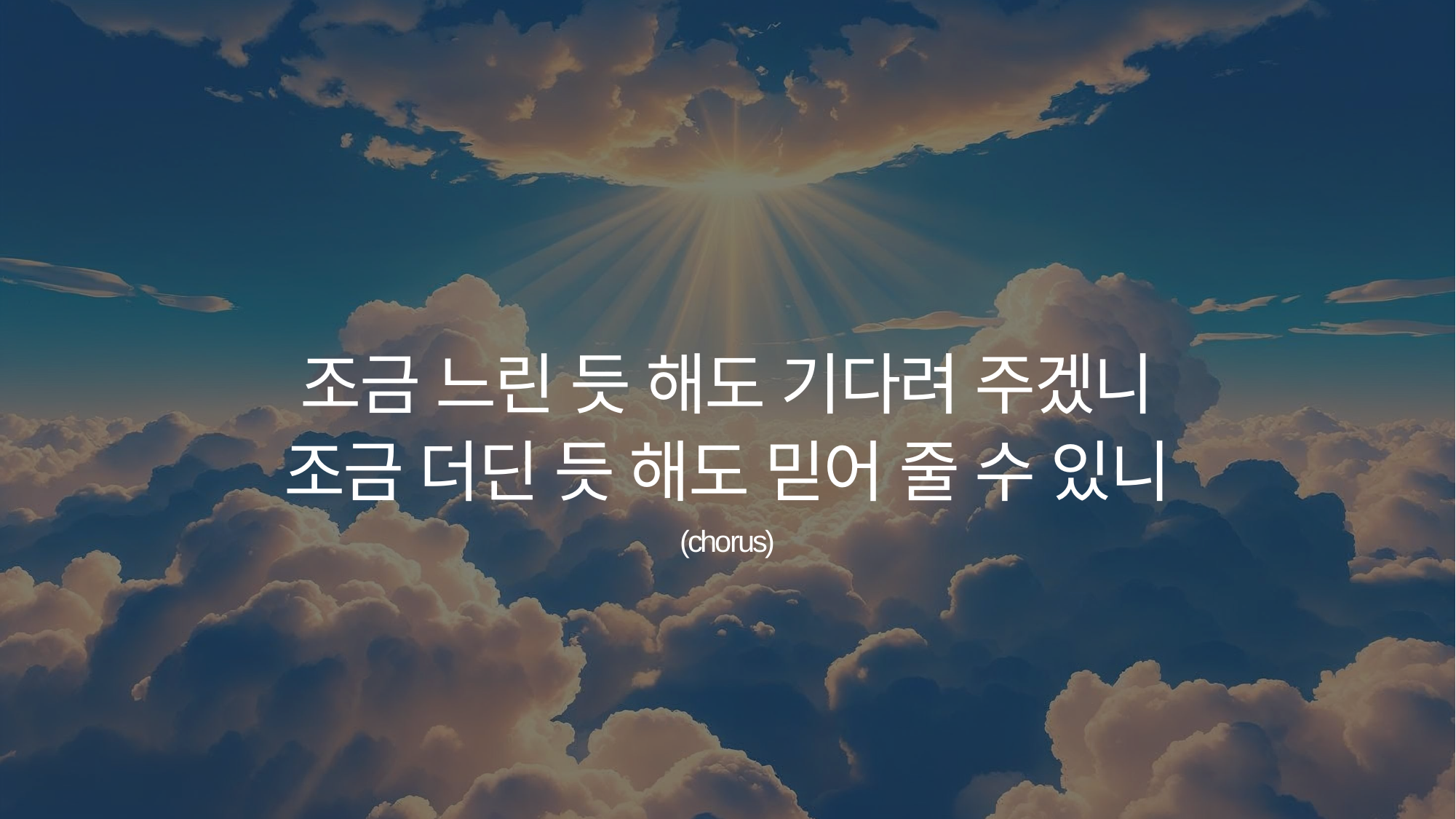

조금 느린 듯 해도 기다려 주겠니
조금 더딘 듯 해도 믿어 줄 수 있니
(chorus)